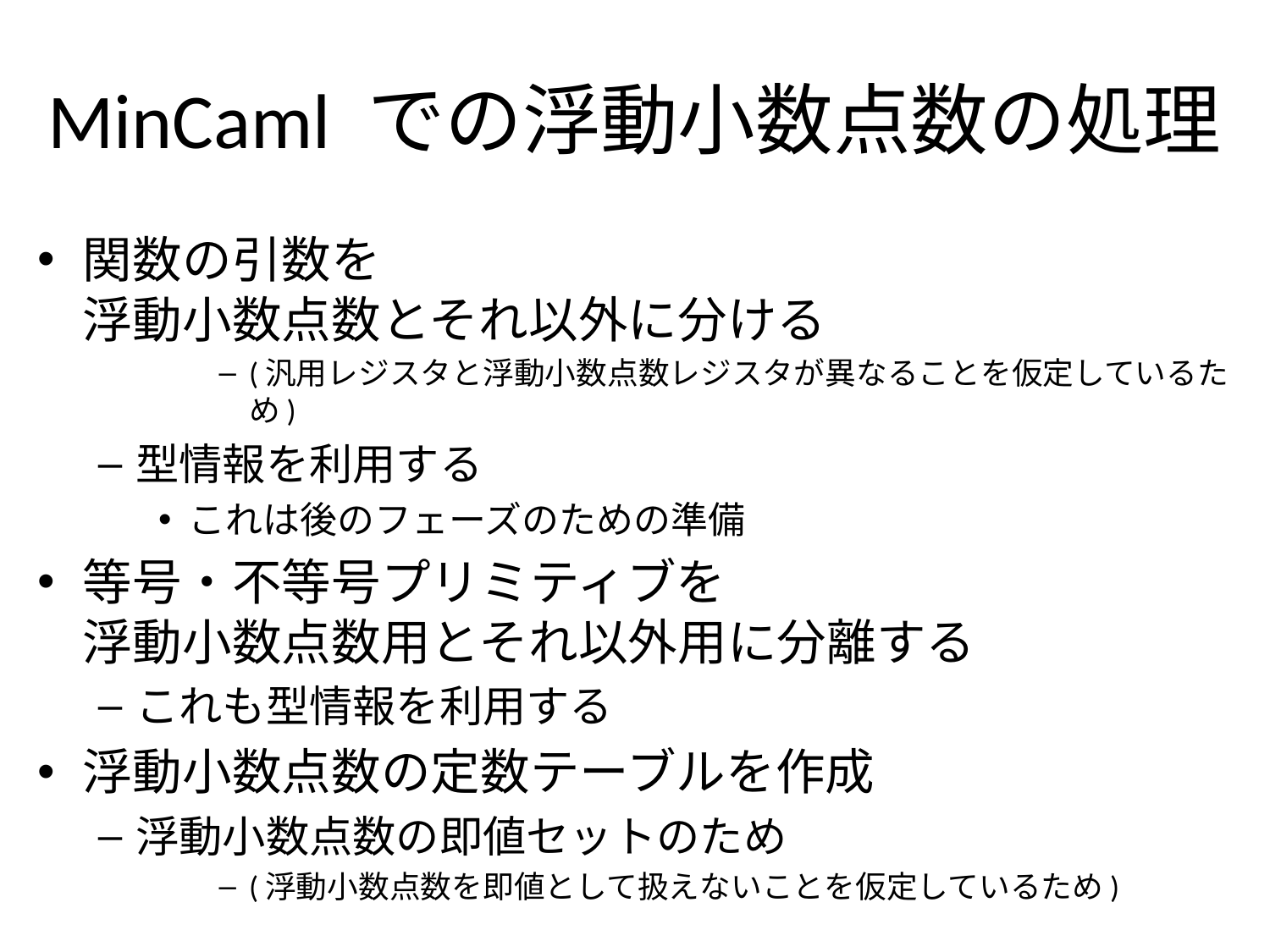

# MinCaml での浮動小数点数の処理
関数の引数を
浮動小数点数とそれ以外に分ける
(汎用レジスタと浮動小数点数レジスタが異なることを仮定しているため)
型情報を利用する
これは後のフェーズのための準備
等号・不等号プリミティブを
浮動小数点数用とそれ以外用に分離する
これも型情報を利用する
浮動小数点数の定数テーブルを作成
浮動小数点数の即値セットのため
(浮動小数点数を即値として扱えないことを仮定しているため)